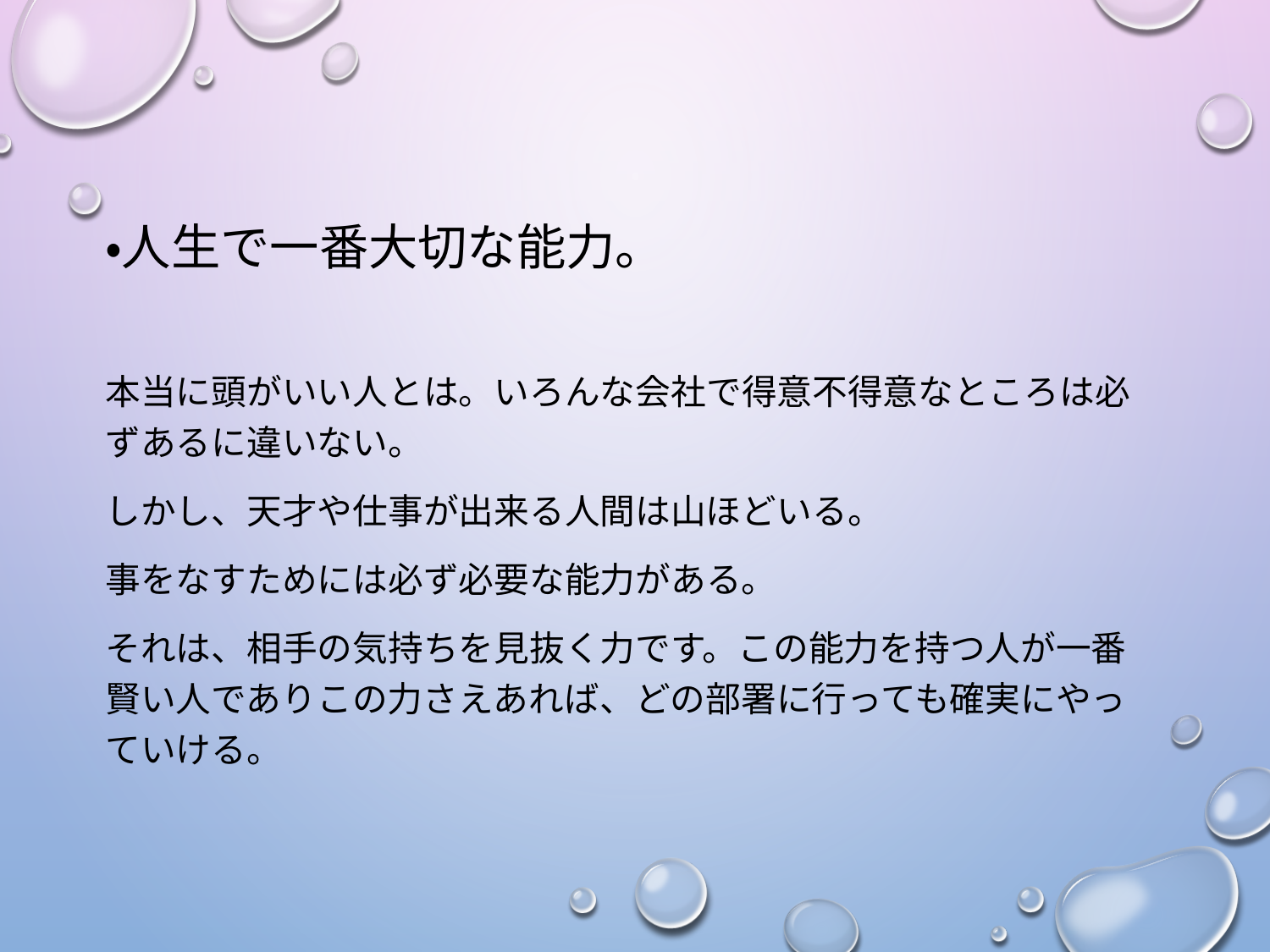

・人生で一番大切な能力。

本当に頭がいい人とは。いろんな会社で得意不得意なところは必ずあるに違いない。
しかし、天才や仕事が出来る人間は山ほどいる。
事をなすためには必ず必要な能力がある。
それは、相手の気持ちを見抜く力です。この能力を持つ人が一番賢い人でありこの力さえあれば、どの部署に行っても確実にやっていける。